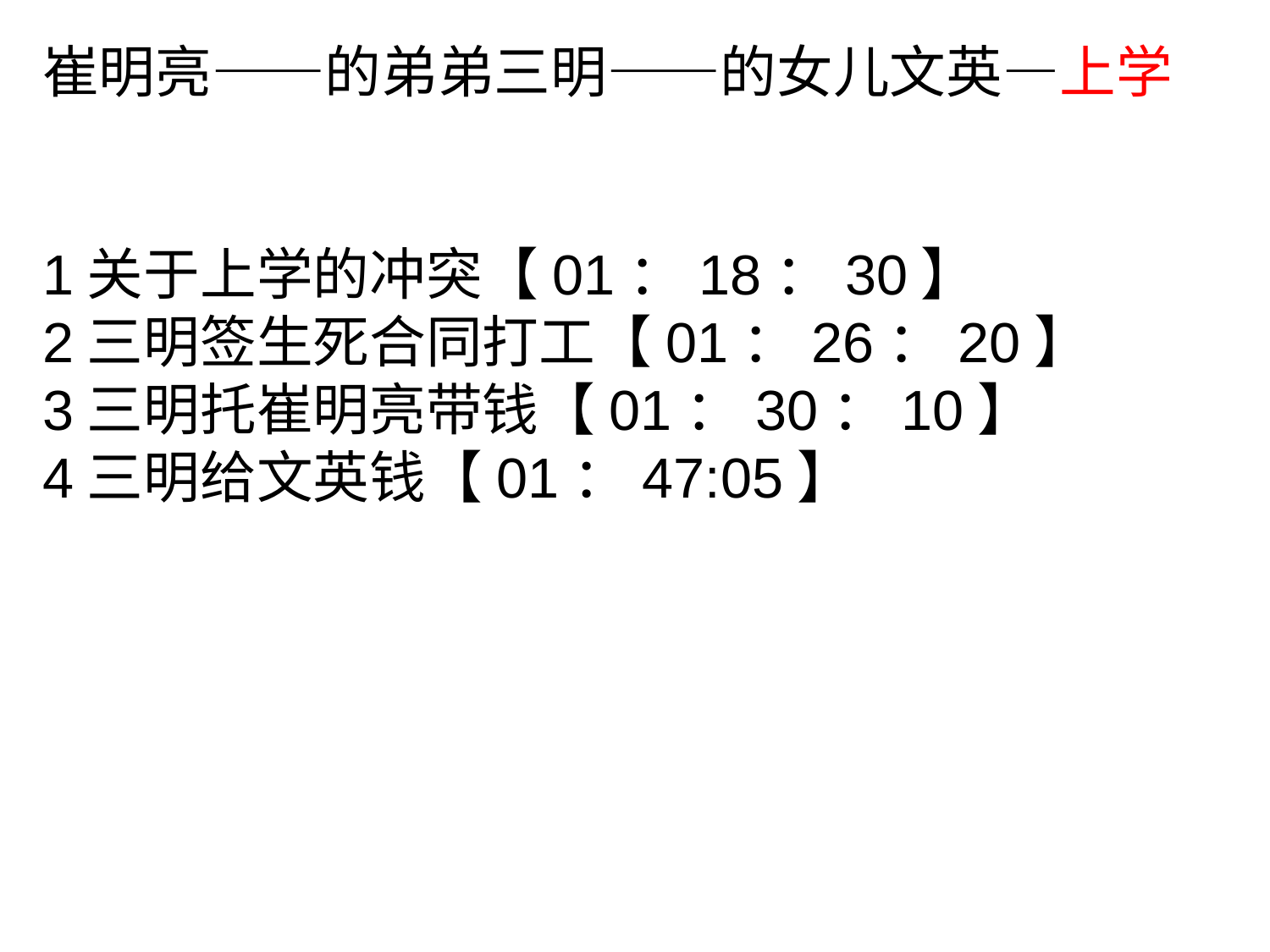

崔明亮——的弟弟三明——的女儿文英—上学

1关于上学的冲突【01：18：30】
2三明签生死合同打工【01：26：20】
3三明托崔明亮带钱【01：30：10】
4三明给文英钱【01：47:05】